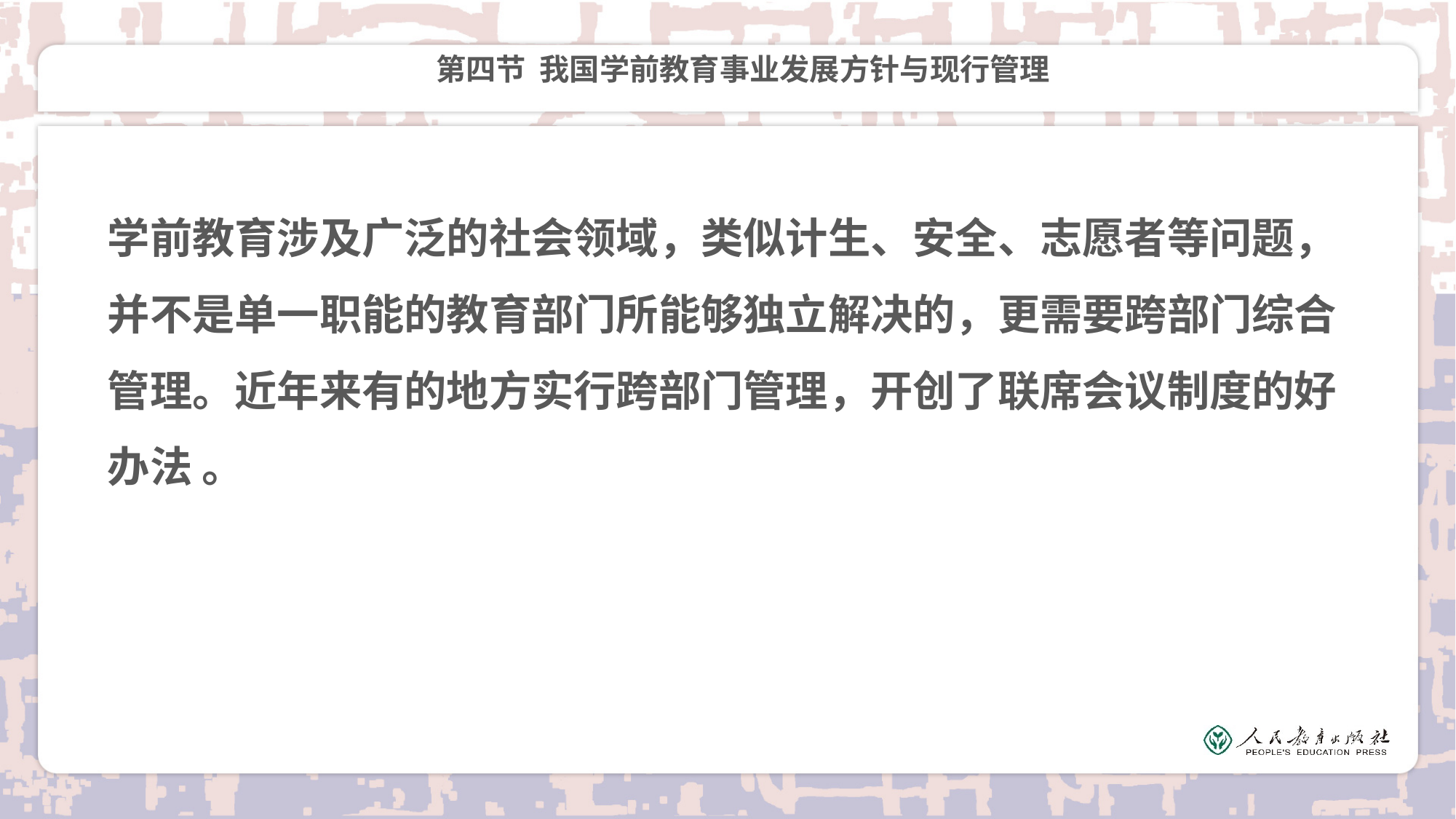

# 第四节  我国学前教育事业发展方针与现行管理
学前教育涉及广泛的社会领域，类似计生、安全、志愿者等问题，并不是单一职能的教育部门所能够独立解决的，更需要跨部门综合管理。近年来有的地方实行跨部门管理，开创了联席会议制度的好办法 。